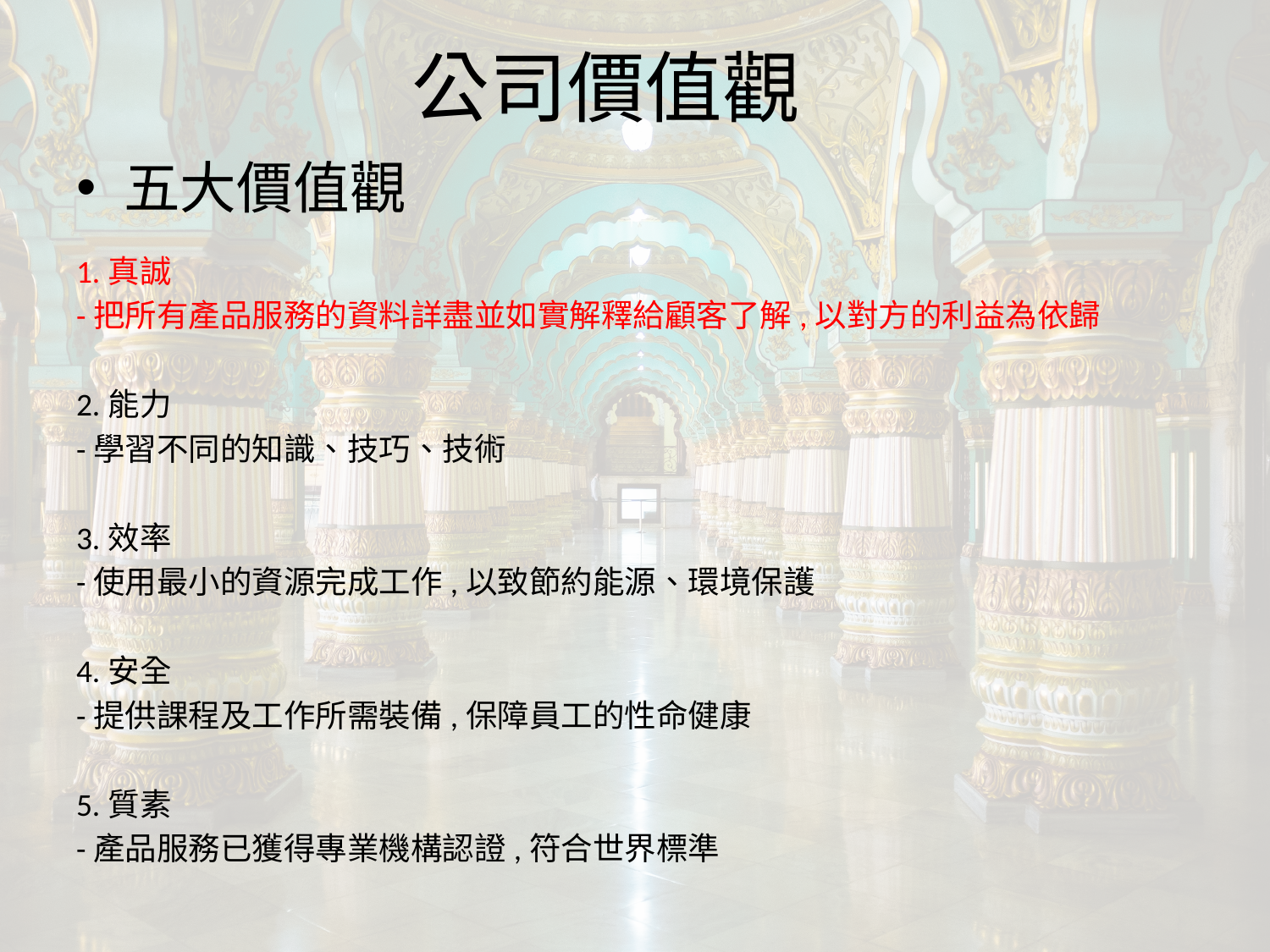

公司價值觀
五大價值觀

1.真誠
-把所有產品服務的資料詳盡並如實解釋給顧客了解,以對方的利益為依歸

2.能力
-學習不同的知識、技巧、技術
​
3.效率
​-使用最小的資源完成工作,以致節約能源、環境保護

4.安全
-提供課程及工作所需裝備,保障員工的性命健康
​
5.質素
-產品服務已獲得專業機構認證,符合世界標準